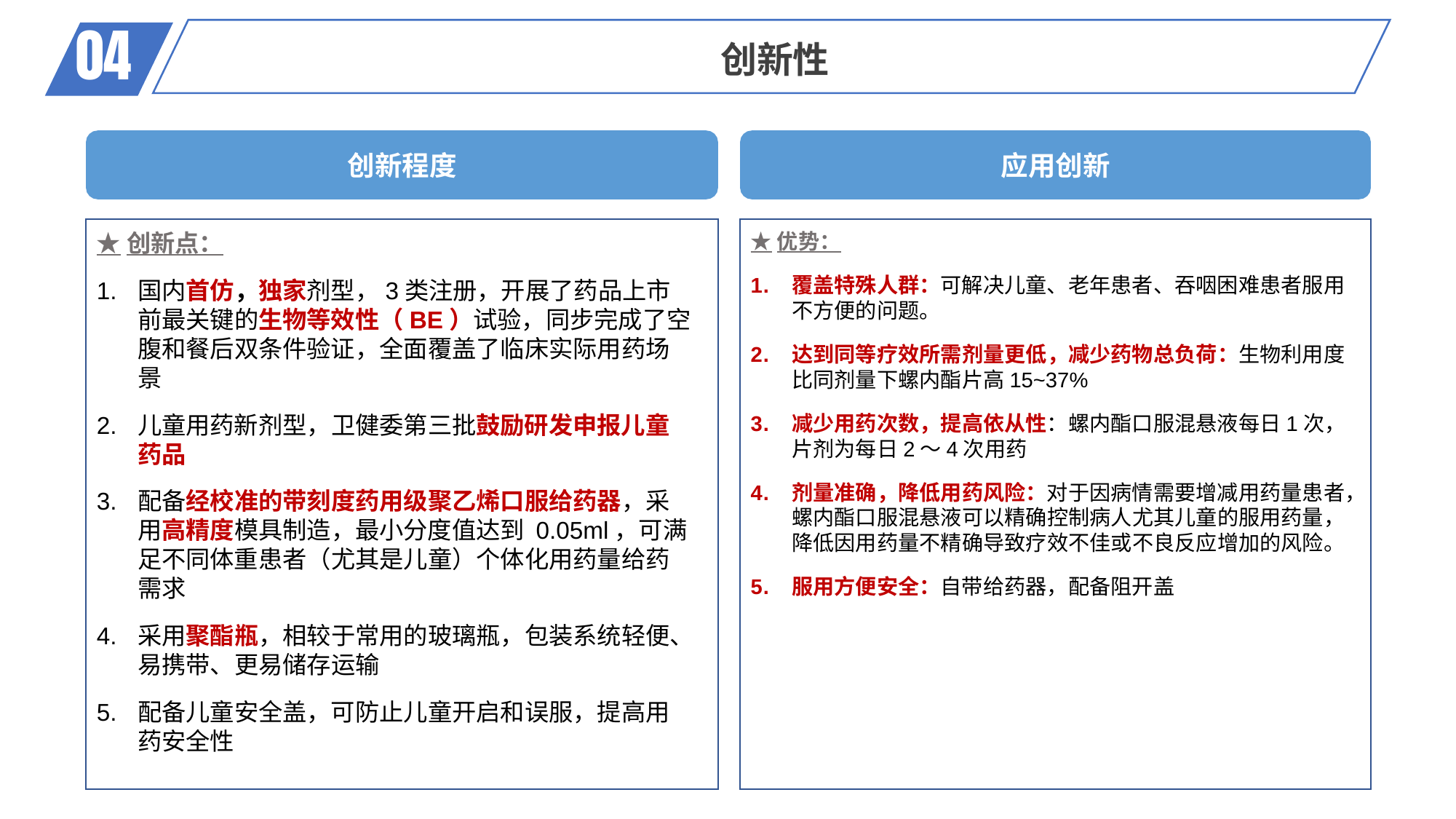

04

创新性
创新程度
应用创新

★创新点：
国内首仿，独家剂型，3类注册，开展了药品上市前最关键的生物等效性（BE）试验，同步完成了空腹和餐后双条件验证，全面覆盖了临床实际用药场景
儿童用药新剂型，卫健委第三批鼓励研发申报儿童药品
配备经校准的带刻度药用级聚乙烯口服给药器，采用高精度模具制造，最小分度值达到 0.05ml，可满足不同体重患者（尤其是儿童）个体化用药量给药需求
采用聚酯瓶，相较于常用的玻璃瓶，包装系统轻便、易携带、更易储存运输
配备儿童安全盖，可防止儿童开启和误服，提高用药安全性
★优势：
覆盖特殊人群：可解决儿童、老年患者、吞咽困难患者服用不方便的问题。
达到同等疗效所需剂量更低，减少药物总负荷：生物利用度比同剂量下螺内酯片高15~37%
减少用药次数，提高依从性：螺内酯口服混悬液每日1次，片剂为每日2～4次用药
剂量准确，降低用药风险：对于因病情需要增减用药量患者，螺内酯口服混悬液可以精确控制病人尤其儿童的服用药量，降低因用药量不精确导致疗效不佳或不良反应增加的风险。
服用方便安全：自带给药器，配备阻开盖